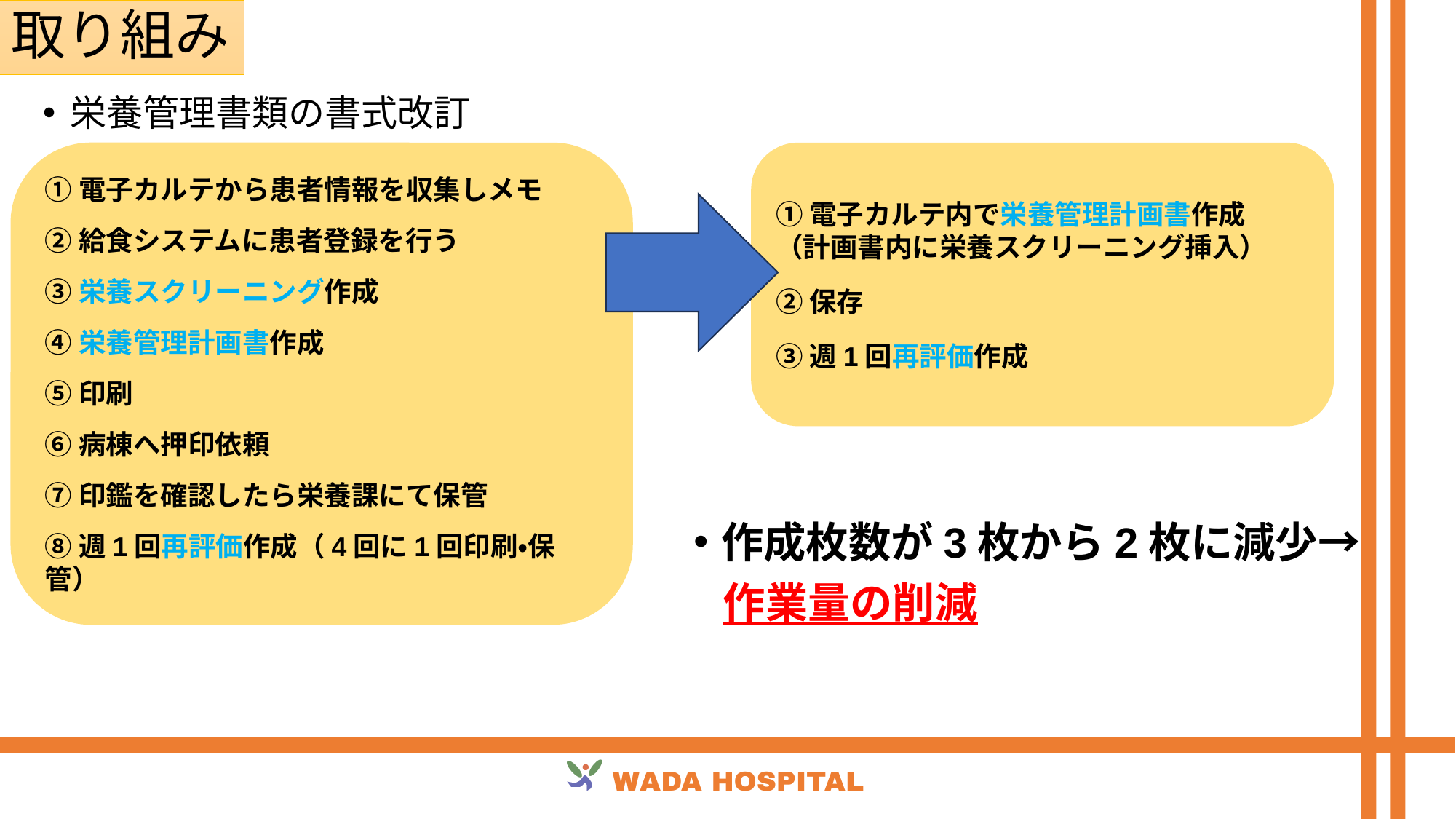

取り組み
栄養管理書類の書式改訂

①電子カルテから患者情報を収集しメモ

②給食システムに患者登録を行う

③栄養スクリーニング作成

④栄養管理計画書作成

⑤印刷

⑥病棟へ押印依頼

⑦印鑑を確認したら栄養課にて保管

⑧週1回再評価作成（4回に1回印刷・保管）
①電子カルテ内で栄養管理計画書作成
（計画書内に栄養スクリーニング挿入）

②保存

③週1回再評価作成

作成枚数が3枚から2枚に減少→
  作業量の削減